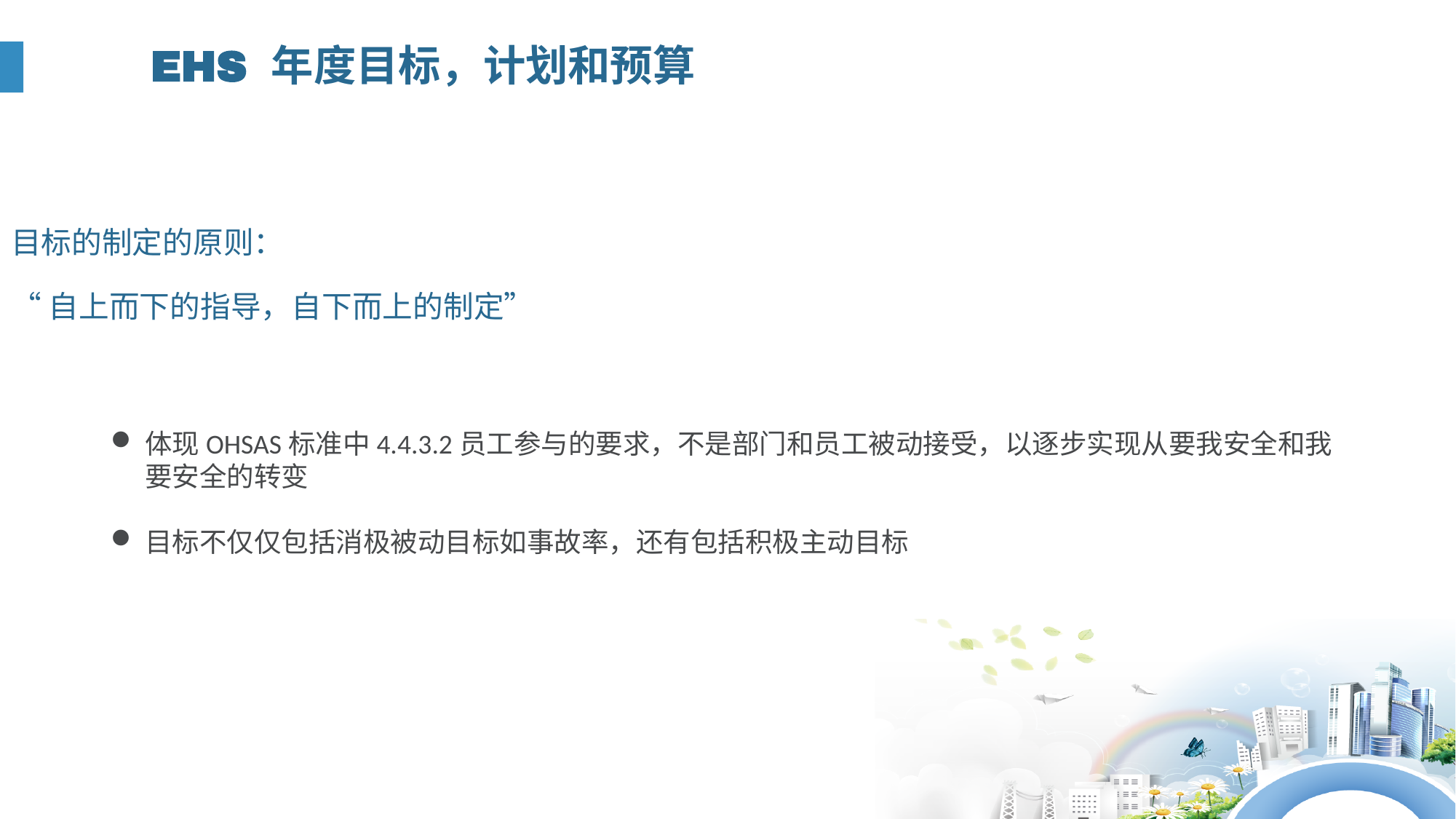

EHS 年度目标，计划和预算
目标的制定的原则：
“自上而下的指导，自下而上的制定”

体现OHSAS标准中4.4.3.2员工参与的要求，不是部门和员工被动接受，以逐步实现从要我安全和我要安全的转变

目标不仅仅包括消极被动目标如事故率，还有包括积极主动目标